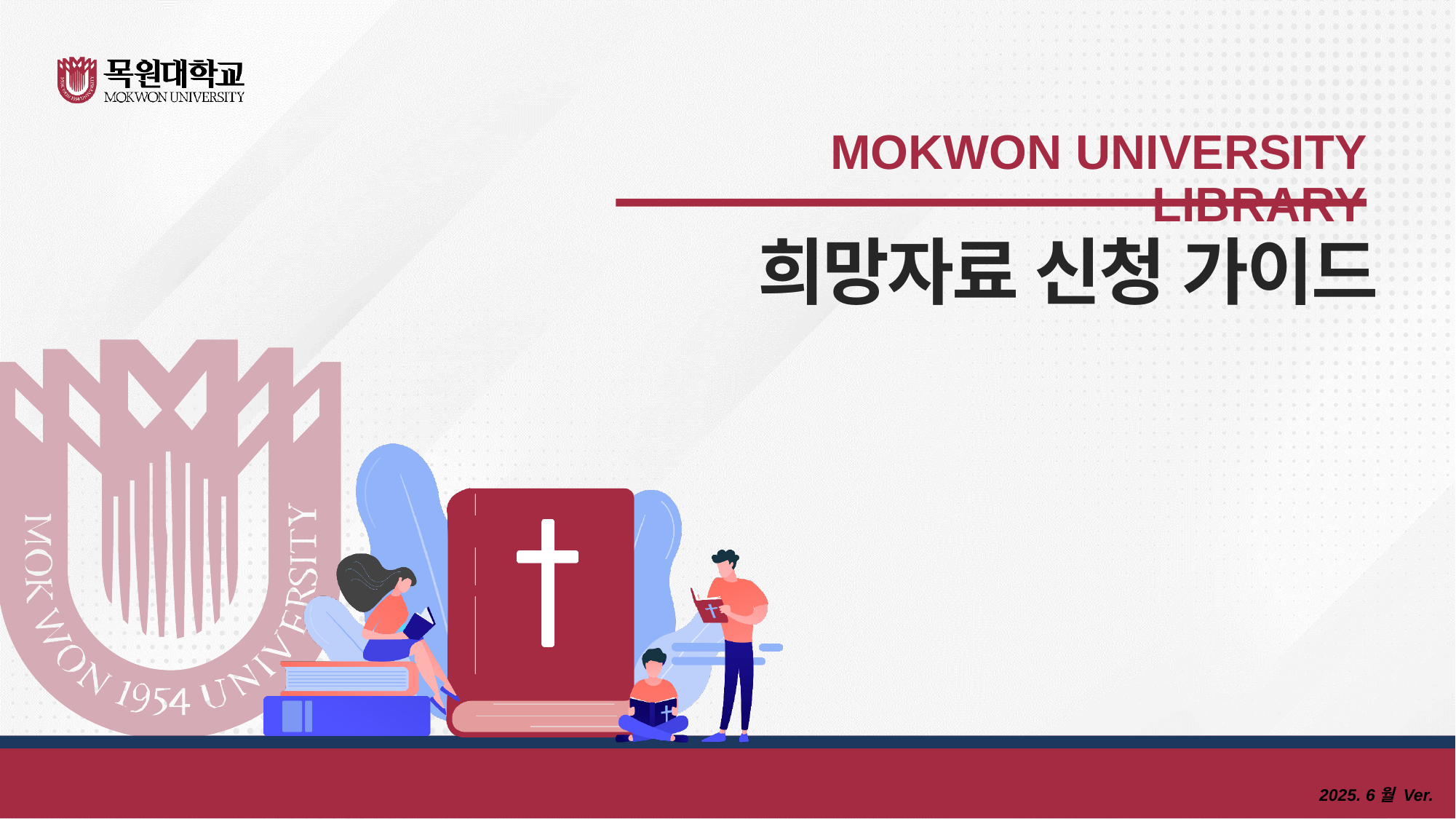

MOKWON UNIVERSITY LIBRARY

희망자료 신청 가이드
2025. 6월 Ver.